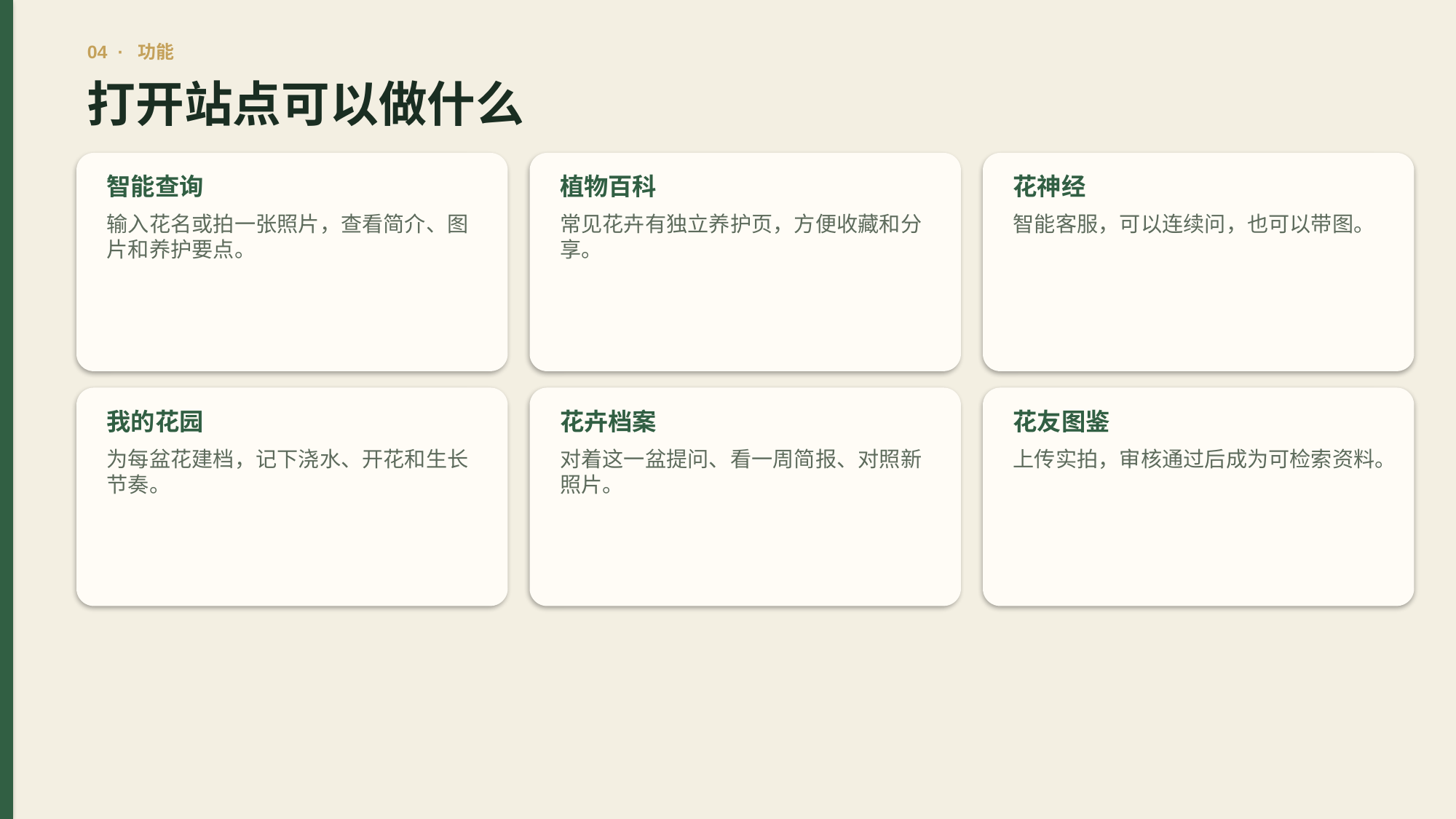

04  ·  功能
打开站点可以做什么

智能查询
植物百科
花神经
输入花名或拍一张照片，查看简介、图片和养护要点。
常见花卉有独立养护页，方便收藏和分享。
智能客服，可以连续问，也可以带图。

我的花园
花卉档案
花友图鉴
为每盆花建档，记下浇水、开花和生长节奏。
对着这一盆提问、看一周简报、对照新照片。
上传实拍，审核通过后成为可检索资料。